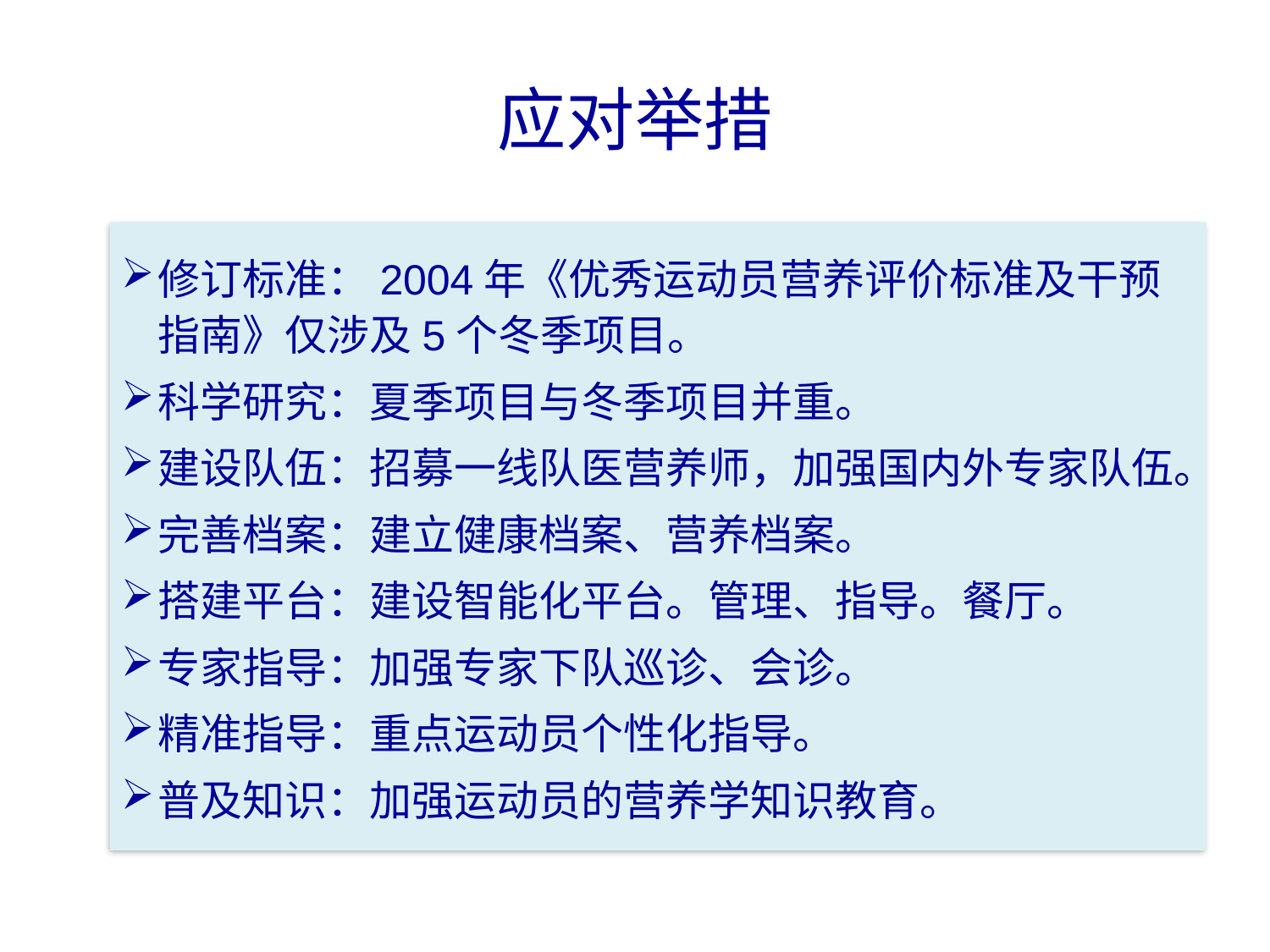

# 应对举措
修订标准：2004年《优秀运动员营养评价标准及干预指南》仅涉及5个冬季项目。
科学研究：夏季项目与冬季项目并重。
建设队伍：招募一线队医营养师，加强国内外专家队伍。
完善档案：建立健康档案、营养档案。
搭建平台：建设智能化平台。管理、指导。餐厅。
专家指导：加强专家下队巡诊、会诊。
精准指导：重点运动员个性化指导。
普及知识：加强运动员的营养学知识教育。